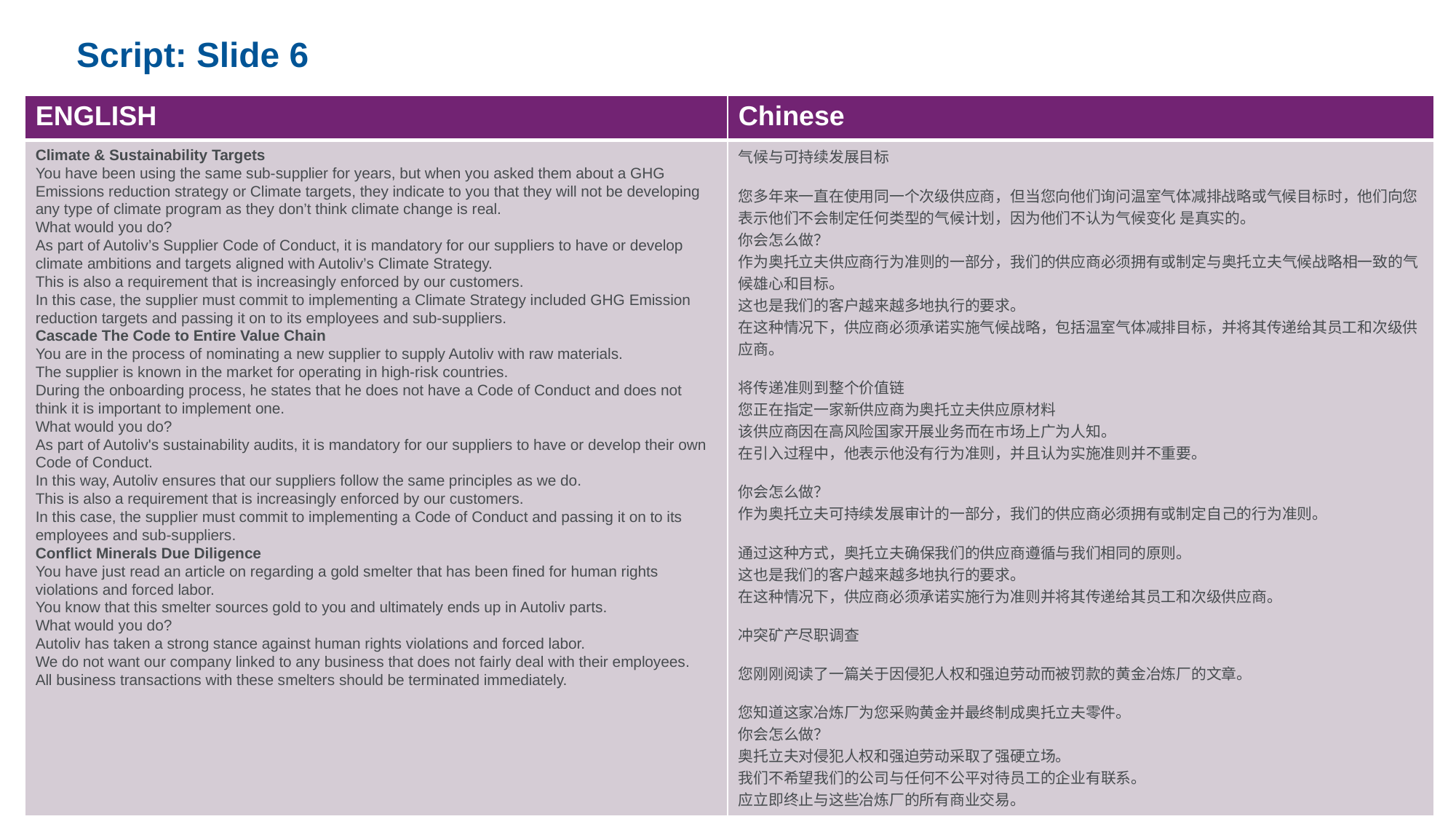

# Script: Slide 6
| ENGLISH | Chinese |
| --- | --- |
| Climate & Sustainability Targets You have been using the same sub-supplier for years, but when you asked them about a GHG Emissions reduction strategy or Climate targets, they indicate to you that they will not be developing any type of climate program as they don’t think climate change is real. What would you do? As part of Autoliv’s Supplier Code of Conduct, it is mandatory for our suppliers to have or develop climate ambitions and targets aligned with Autoliv’s Climate Strategy. This is also a requirement that is increasingly enforced by our customers. In this case, the supplier must commit to implementing a Climate Strategy included GHG Emission reduction targets and passing it on to its employees and sub-suppliers. Cascade The Code to Entire Value Chain You are in the process of nominating a new supplier to supply Autoliv with raw materials. The supplier is known in the market for operating in high-risk countries. During the onboarding process, he states that he does not have a Code of Conduct and does not think it is important to implement one. What would you do? As part of Autoliv's sustainability audits, it is mandatory for our suppliers to have or develop their own Code of Conduct. In this way, Autoliv ensures that our suppliers follow the same principles as we do. This is also a requirement that is increasingly enforced by our customers. In this case, the supplier must commit to implementing a Code of Conduct and passing it on to its employees and sub-suppliers. Conflict Minerals Due Diligence You have just read an article on regarding a gold smelter that has been fined for human rights violations and forced labor. You know that this smelter sources gold to you and ultimately ends up in Autoliv parts. What would you do? Autoliv has taken a strong stance against human rights violations and forced labor. We do not want our company linked to any business that does not fairly deal with their employees. All business transactions with these smelters should be terminated immediately. | 气候与可持续发展目标 您多年来一直在使用同一个次级供应商，但当您向他们询问温室气体减排战略或气候目标时，他们向您表示他们不会制定任何类型的气候计划，因为他们不认为气候变化 是真实的。 你会怎么做？ 作为奥托立夫供应商行为准则的一部分，我们的供应商必须拥有或制定与奥托立夫气候战略相一致的气候雄心和目标。 这也是我们的客户越来越多地执行的要求。 在这种情况下，供应商必须承诺实施气候战略，包括温室气体减排目标，并将其传递给其员工和次级供应商。 将传递准则到整个价值链 您正在指定一家新供应商为奥托立夫供应原材料 该供应商因在高风险国家开展业务而在市场上广为人知。 在引入过程中，他表示他没有行为准则，并且认为实施准则并不重要。 你会怎么做？ 作为奥托立夫可持续发展审计的一部分，我们的供应商必须拥有或制定自己的行为准则。 通过这种方式，奥托立夫确保我们的供应商遵循与我们相同的原则。 这也是我们的客户越来越多地执行的要求。 在这种情况下，供应商必须承诺实施行为准则并将其传递给其员工和次级供应商。 冲突矿产尽职调查 您刚刚阅读了一篇关于因侵犯人权和强迫劳动而被罚款的黄金冶炼厂的文章。 您知道这家冶炼厂为您采购黄金并最终制成奥托立夫零件。 你会怎么做？ 奥托立夫对侵犯人权和强迫劳动采取了强硬立场。 我们不希望我们的公司与任何不公平对待员工的企业有联系。 应立即终止与这些冶炼厂的所有商业交易。 |